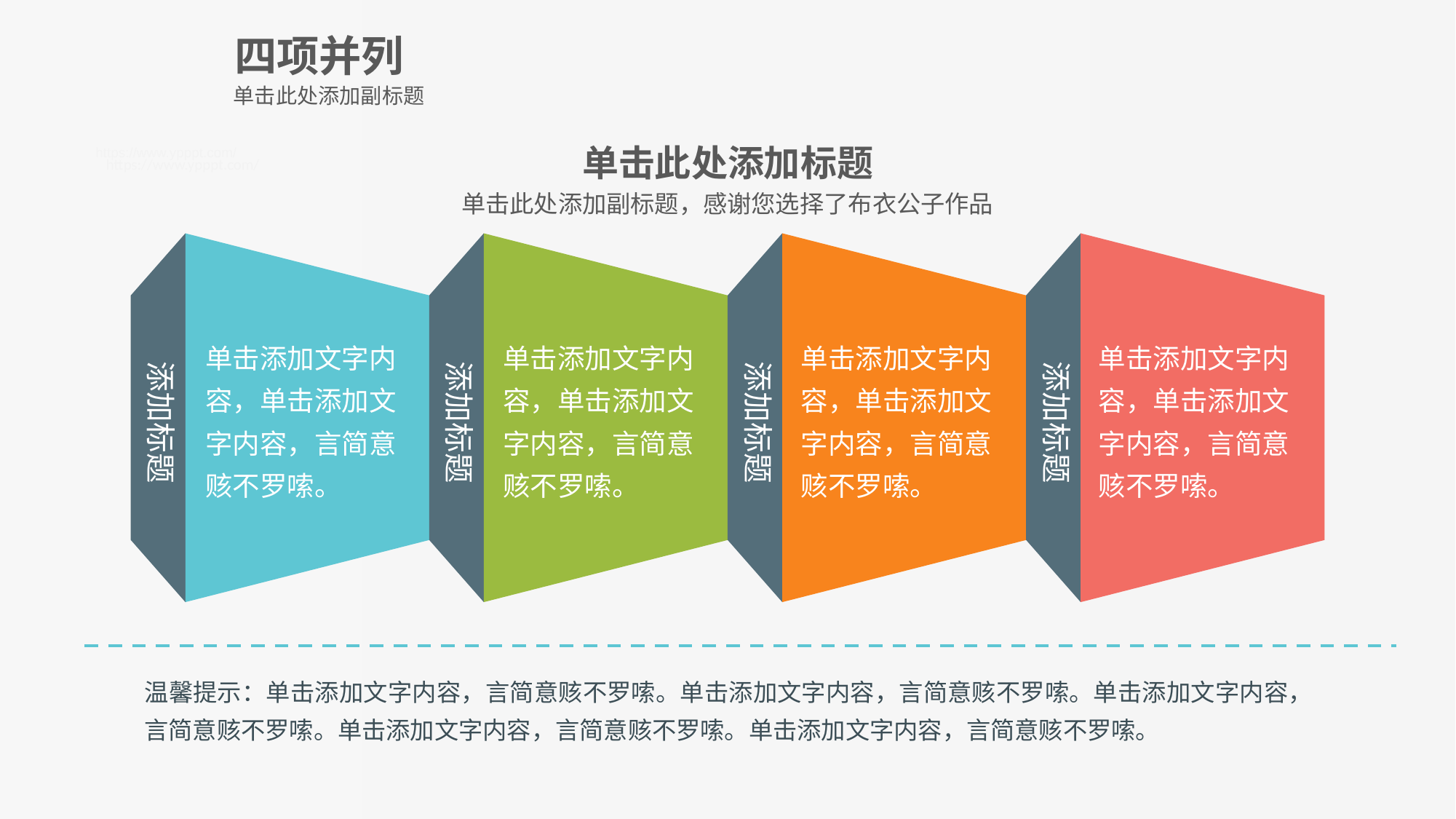

四项并列
单击此处添加副标题
单击此处添加标题
https://www.ypppt.com/
https://www.ypppt.com/
单击此处添加副标题，感谢您选择了布衣公子作品

单击添加文字内容，单击添加文字内容，言简意赅不罗嗦。
单击添加文字内容，单击添加文字内容，言简意赅不罗嗦。
单击添加文字内容，单击添加文字内容，言简意赅不罗嗦。
单击添加文字内容，单击添加文字内容，言简意赅不罗嗦。
添加标题
添加标题
添加标题
添加标题
温馨提示：单击添加文字内容，言简意赅不罗嗦。单击添加文字内容，言简意赅不罗嗦。单击添加文字内容，言简意赅不罗嗦。单击添加文字内容，言简意赅不罗嗦。单击添加文字内容，言简意赅不罗嗦。